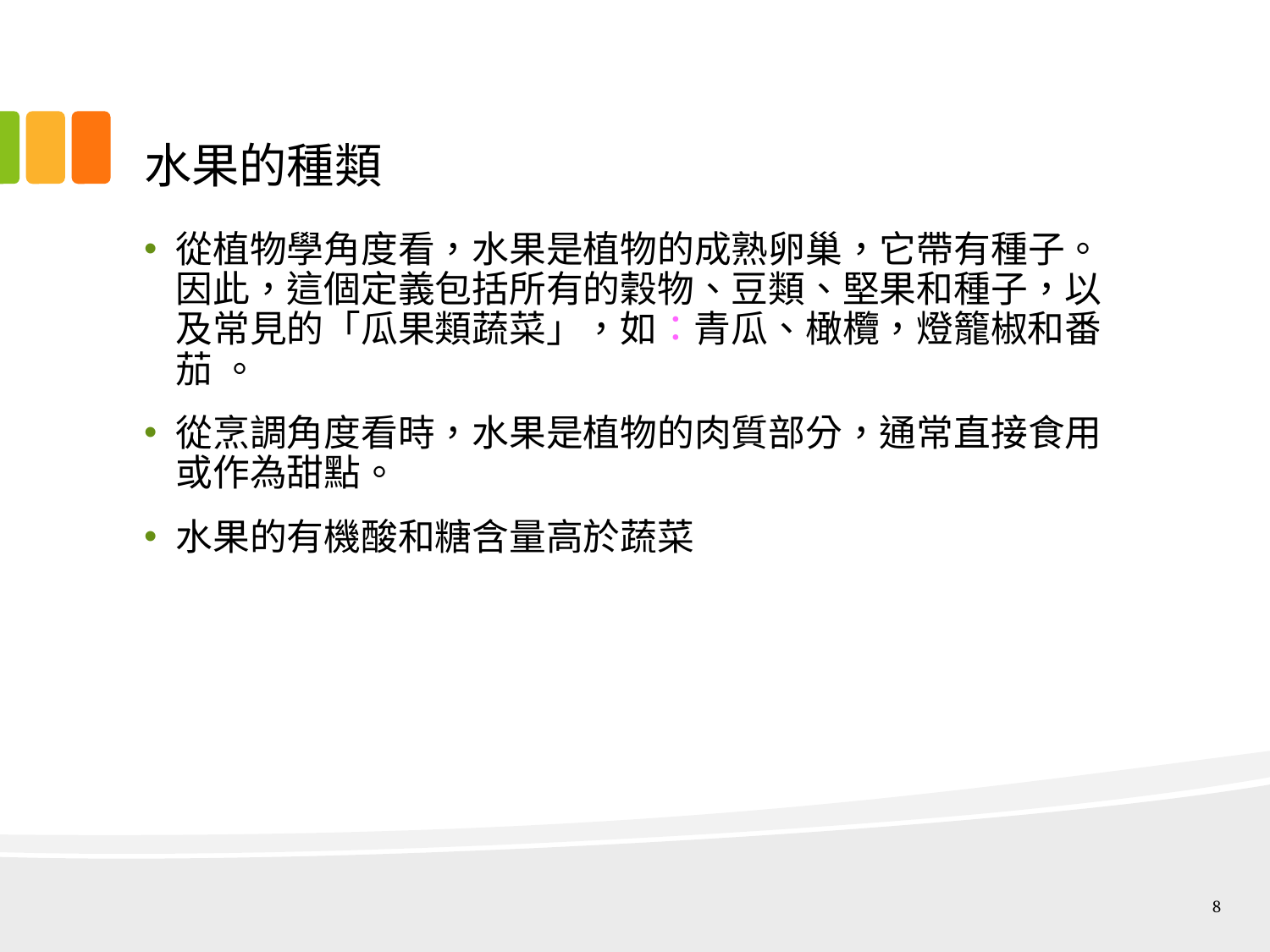

# 水果的種類
從植物學角度看，水果是植物的成熟卵巢，它帶有種子。 因此，這個定義包括所有的穀物、豆類、堅果和種子，以及常見的「瓜果類蔬菜」，如：青瓜、橄欖，燈籠椒和番茄 。
從烹調角度看時，水果是植物的肉質部分，通常直接食用或作為甜點。
水果的有機酸和糖含量高於蔬菜
8